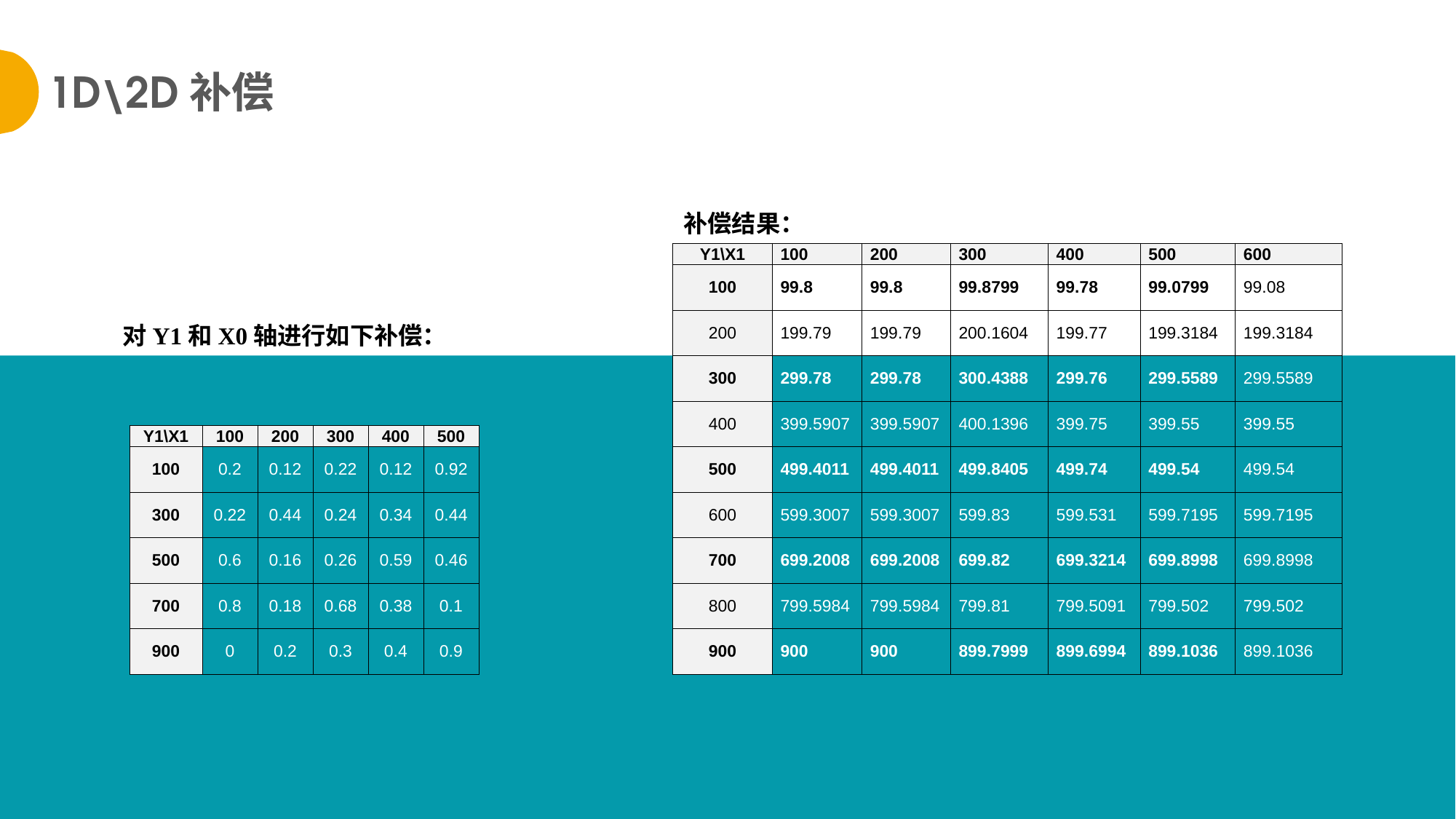

1D\2D补偿
补偿结果：
| Y1\X1 | 100 | 200 | 300 | 400 | 500 | 600 |
| --- | --- | --- | --- | --- | --- | --- |
| 100 | 99.8 | 99.8 | 99.8799 | 99.78 | 99.0799 | 99.08 |
| 200 | 199.79 | 199.79 | 200.1604 | 199.77 | 199.3184 | 199.3184 |
| 300 | 299.78 | 299.78 | 300.4388 | 299.76 | 299.5589 | 299.5589 |
| 400 | 399.5907 | 399.5907 | 400.1396 | 399.75 | 399.55 | 399.55 |
| 500 | 499.4011 | 499.4011 | 499.8405 | 499.74 | 499.54 | 499.54 |
| 600 | 599.3007 | 599.3007 | 599.83 | 599.531 | 599.7195 | 599.7195 |
| 700 | 699.2008 | 699.2008 | 699.82 | 699.3214 | 699.8998 | 699.8998 |
| 800 | 799.5984 | 799.5984 | 799.81 | 799.5091 | 799.502 | 799.502 |
| 900 | 900 | 900 | 899.7999 | 899.6994 | 899.1036 | 899.1036 |
对Y1和X0轴进行如下补偿：

| Y1\X1 | 100 | 200 | 300 | 400 | 500 |
| --- | --- | --- | --- | --- | --- |
| 100 | 0.2 | 0.12 | 0.22 | 0.12 | 0.92 |
| 300 | 0.22 | 0.44 | 0.24 | 0.34 | 0.44 |
| 500 | 0.6 | 0.16 | 0.26 | 0.59 | 0.46 |
| 700 | 0.8 | 0.18 | 0.68 | 0.38 | 0.1 |
| 900 | 0 | 0.2 | 0.3 | 0.4 | 0.9 |